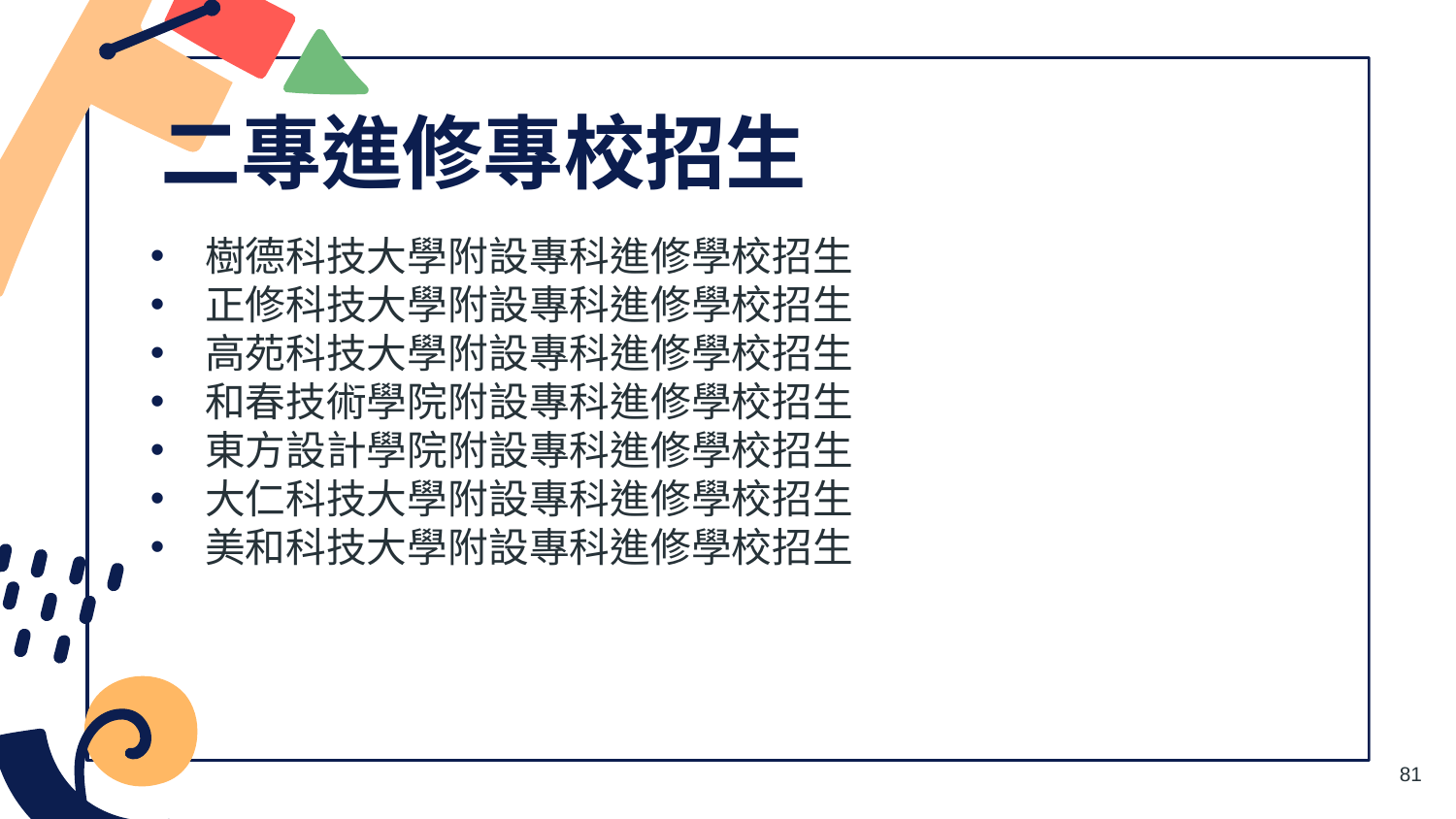

二專進修專校招生

樹德科技大學附設專科進修學校招生
正修科技大學附設專科進修學校招生
高苑科技大學附設專科進修學校招生
和春技術學院附設專科進修學校招生
東方設計學院附設專科進修學校招生
大仁科技大學附設專科進修學校招生
美和科技大學附設專科進修學校招生
81